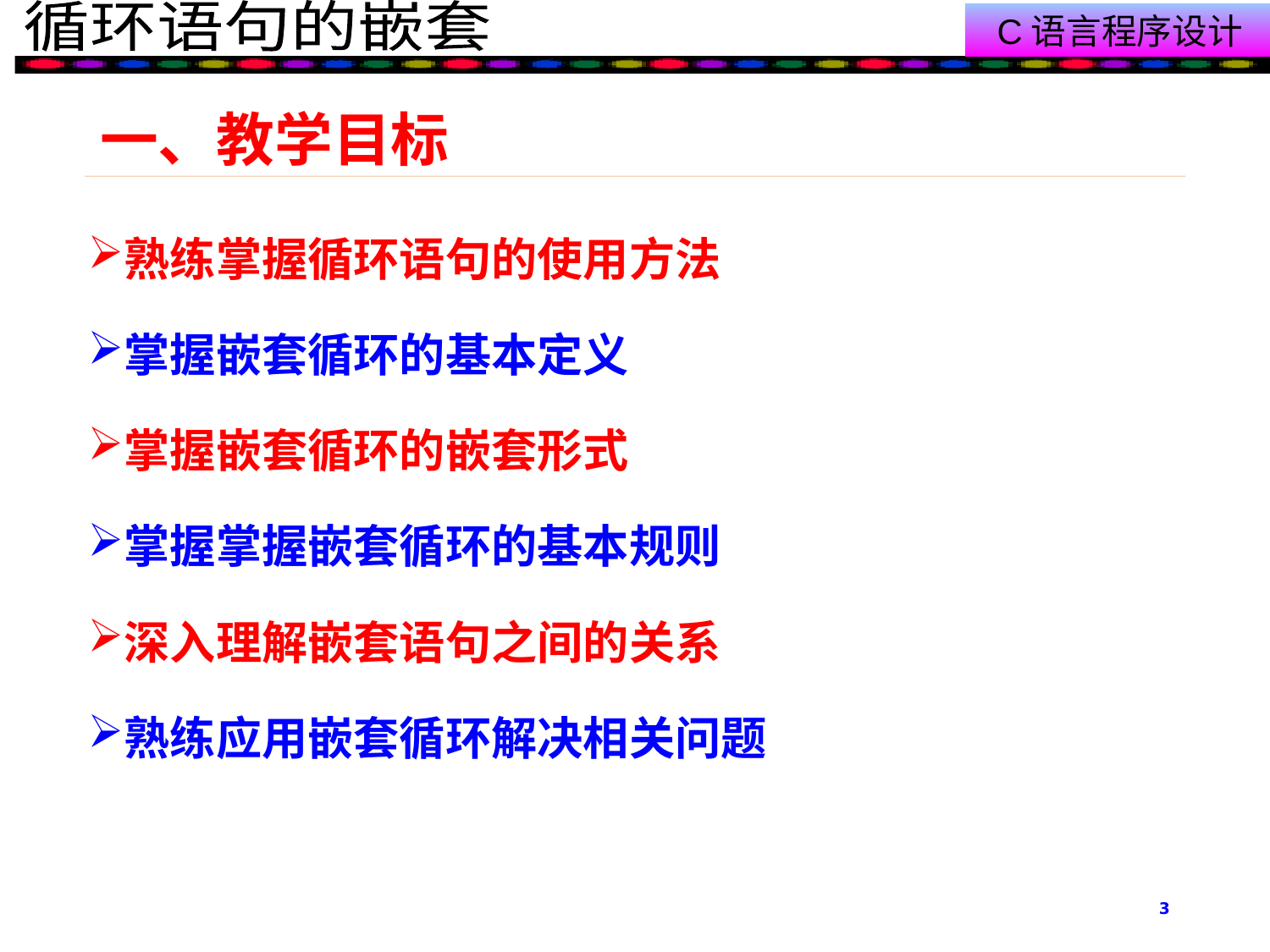

# 一、教学目标
熟练掌握循环语句的使用方法
掌握嵌套循环的基本定义
掌握嵌套循环的嵌套形式
掌握掌握嵌套循环的基本规则
深入理解嵌套语句之间的关系
熟练应用嵌套循环解决相关问题

3